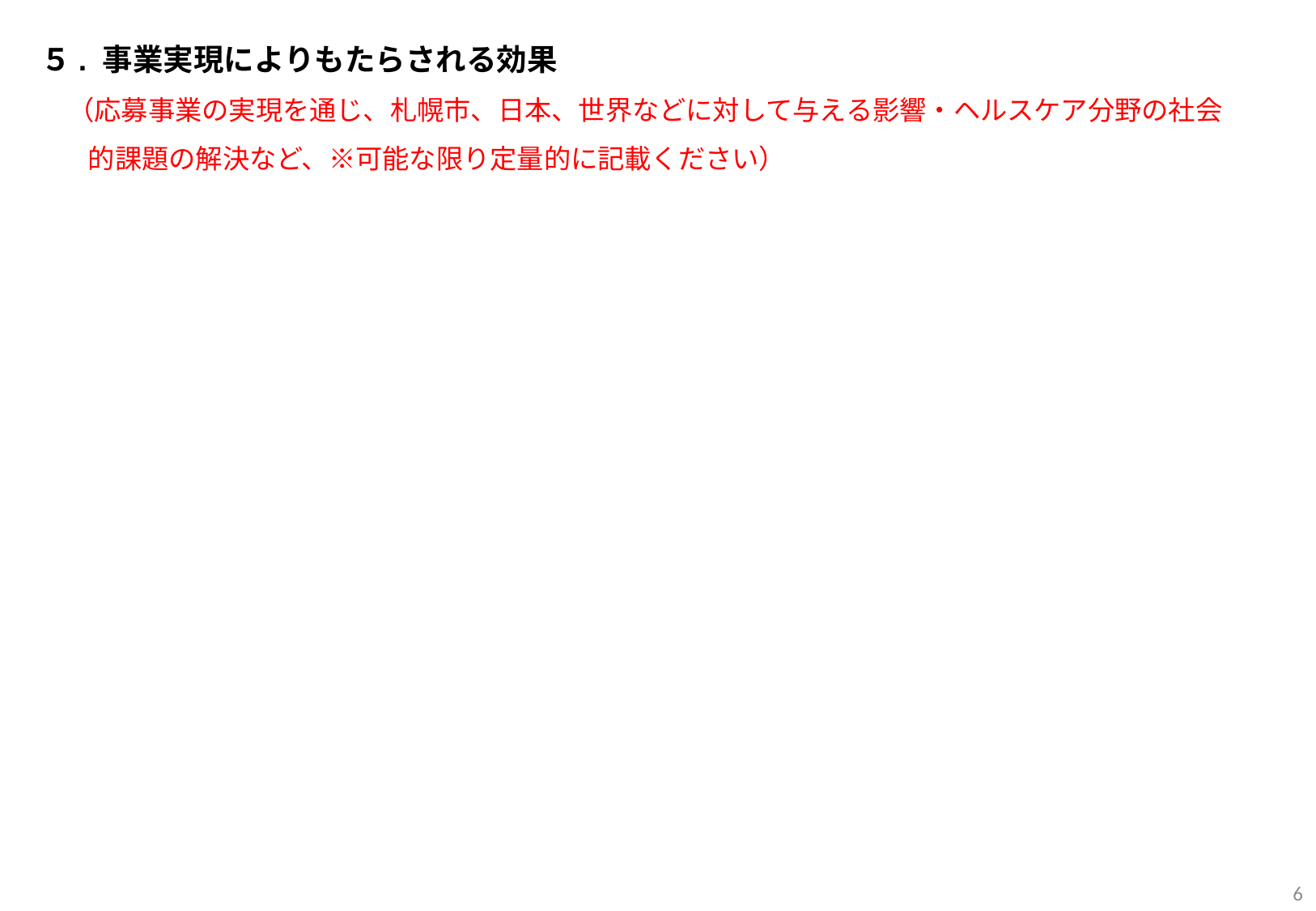

５. 事業実現によりもたらされる効果
　（応募事業の実現を通じ、札幌市、日本、世界などに対して与える影響・ヘルスケア分野の社会的課題の解決など、※可能な限り定量的に記載ください）
6